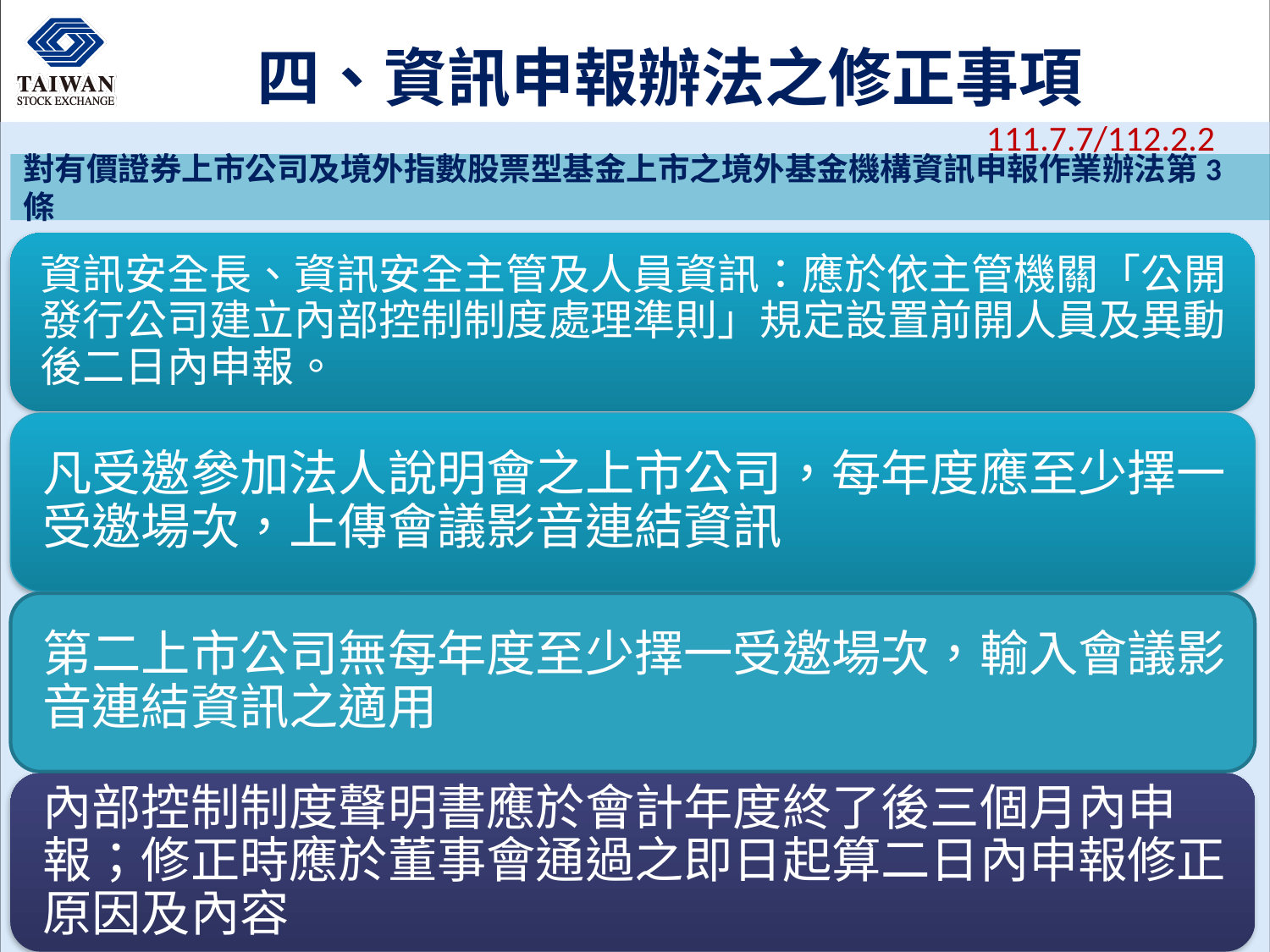

# 四、資訊申報辦法之修正事項
111.7.7/112.2.2
對有價證券上市公司及境外指數股票型基金上市之境外基金機構資訊申報作業辦法第3條
資訊安全長、資訊安全主管及人員資訊：應於依主管機關「公開發行公司建立內部控制制度處理準則」規定設置前開人員及異動後二日內申報。
凡受邀參加法人說明會之上市公司，每年度應至少擇一受邀場次，上傳會議影音連結資訊
第二上市公司無每年度至少擇一受邀場次，輸入會議影音連結資訊之適用
內部控制制度聲明書應於會計年度終了後三個月內申報；修正時應於董事會通過之即日起算二日內申報修正原因及內容
23